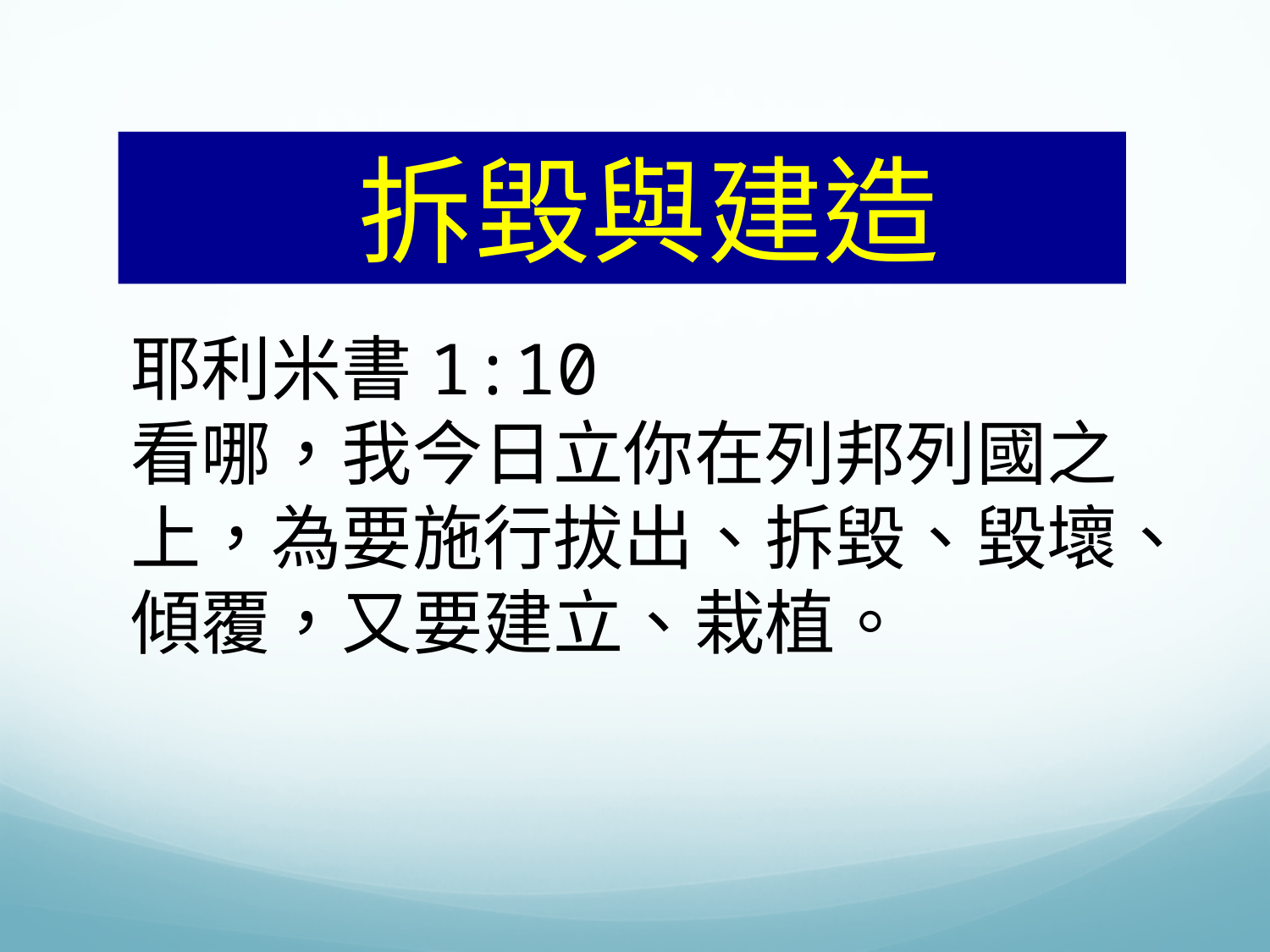

拆毀與建造
耶利米書1:10
看哪，我今日立你在列邦列國之上，為要施行拔出、拆毀、毀壞、傾覆，又要建立、栽植。